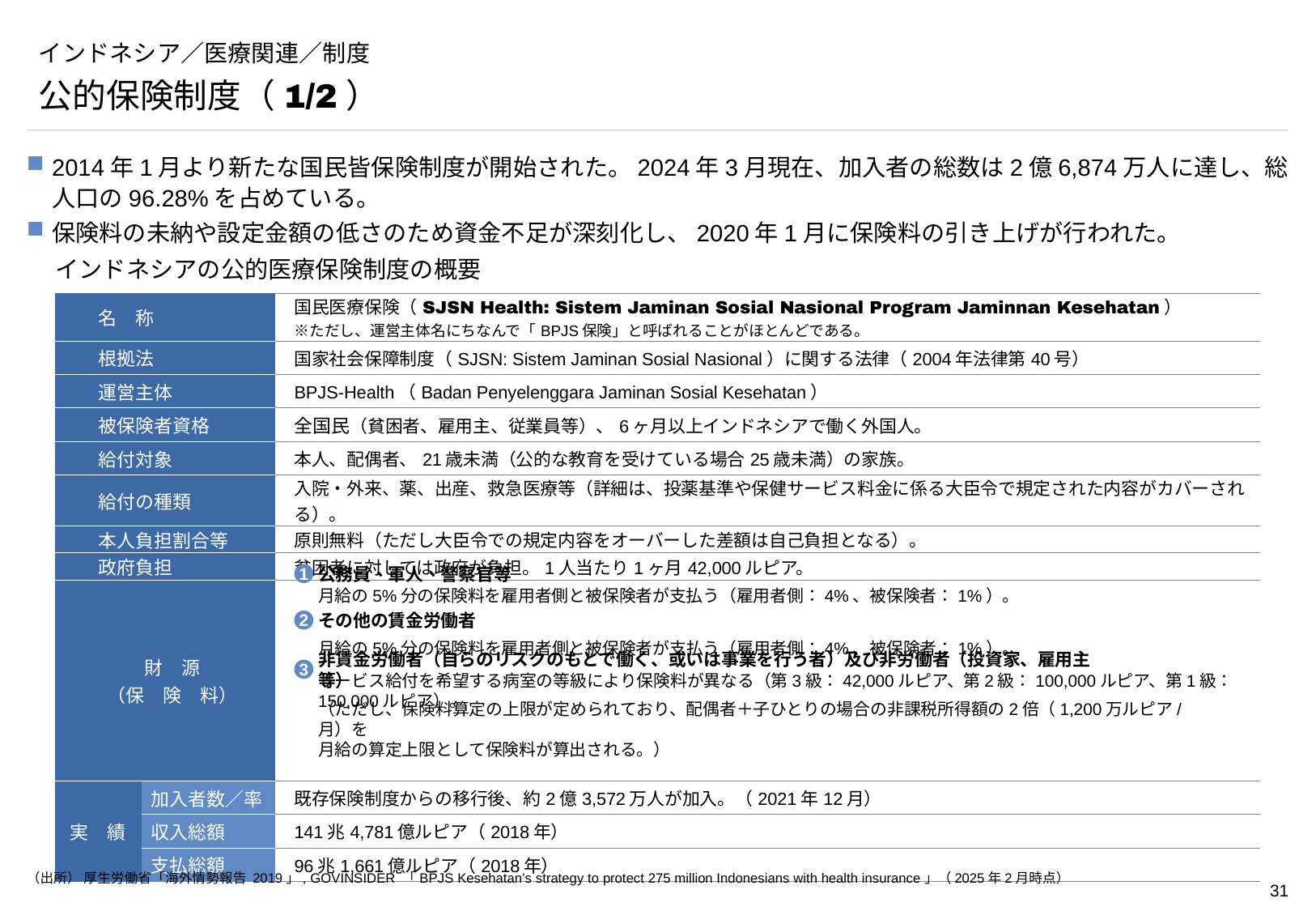

# インドネシア／医療関連／制度
公的保険制度（1/2）
2014年1月より新たな国民皆保険制度が開始された。2024年3月現在、加入者の総数は2億6,874万人に達し、総人口の96.28%を占めている。
保険料の未納や設定金額の低さのため資金不足が深刻化し、2020年1月に保険料の引き上げが行われた。
インドネシアの公的医療保険制度の概要
| 名　称 |  | 国民医療保険（SJSN Health: Sistem Jaminan Sosial Nasional Program Jaminnan Kesehatan） ※ただし、運営主体名にちなんで「BPJS保険」と呼ばれることがほとんどである。 |
| --- | --- | --- |
| 根拠法 |  | 国家社会保障制度（SJSN: Sistem Jaminan Sosial Nasional）に関する法律（2004年法律第40号） |
| 運営主体 |  | BPJS-Health（Badan Penyelenggara Jaminan Sosial Kesehatan） |
| 被保険者資格 |  | 全国民（貧困者、雇用主、従業員等）、6ヶ月以上インドネシアで働く外国人。 |
| 給付対象 |  | 本人、配偶者、21歳未満（公的な教育を受けている場合25歳未満）の家族。 |
| 給付の種類 |  | 入院・外来、薬、出産、救急医療等（詳細は、投薬基準や保健サービス料金に係る大臣令で規定された内容がカバーされる）。 |
| 本人負担割合等 |  | 原則無料（ただし大臣令での規定内容をオーバーした差額は自己負担となる）。 |
| 政府負担 |  | 貧困者に対しては政府が負担。1人当たり1ヶ月42,000ルピア。 |
| 財　源 （保　険　料） |  |  |
| 実　績 | 加入者数／率 | 既存保険制度からの移行後、約2億3,572万人が加入。（2021年12月） |
|  | 収入総額 | 141兆4,781億ルピア（2018年） |
|  | 支払総額 | 96兆1,661億ルピア（2018年） |
1
公務員、軍人、警察官等
月給の5%分の保険料を雇用者側と被保険者が支払う（雇用者側：4%、被保険者：1%）。
2
その他の賃金労働者
月給の5%分の保険料を雇用者側と被保険者が支払う（雇用者側：4%、被保険者：1%）。
3
非賃金労働者（自らのリスクのもとで働く、或いは事業を行う者）及び非労働者（投資家、雇用主等）
サービス給付を希望する病室の等級により保険料が異なる（第3級：42,000ルピア、第2級：100,000ルピア、第1級：150,000ルピア）。
（ただし、保険料算定の上限が定められており、配偶者＋子ひとりの場合の非課税所得額の2倍（1,200万ルピア/月）を
月給の算定上限として保険料が算出される。）
（出所） 厚生労働省「海外情勢報告 2019」, GOVINSIDER 「BPJS Kesehatan’s strategy to protect 275 million Indonesians with health insurance」（2025年2月時点）